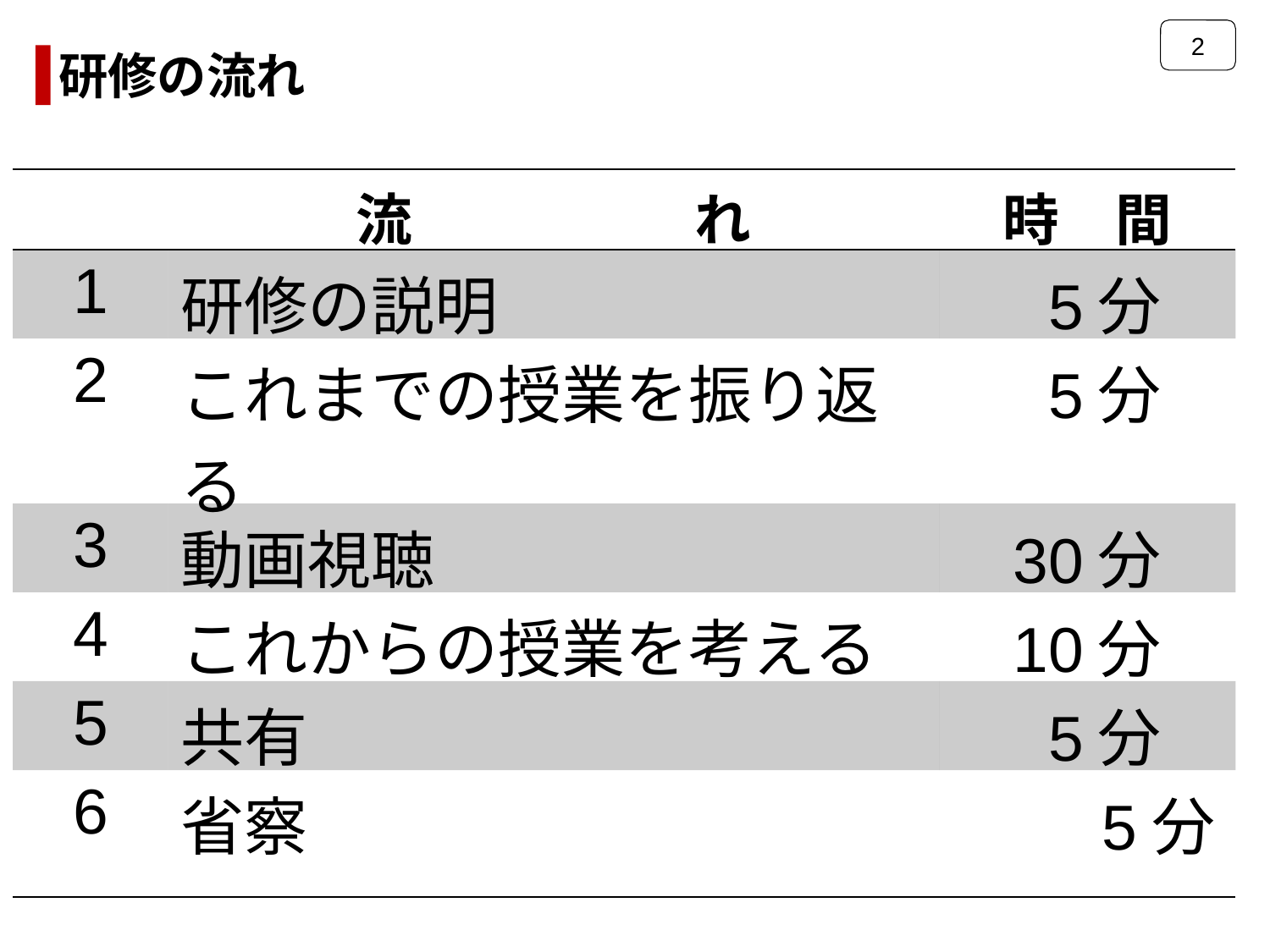

2
研修の流れ

|  | 流　　　　　れ | 時　間 |
| --- | --- | --- |
| 1 | 研修の説明 | 5分 |
| 2 | これまでの授業を振り返る | 5分 |
| 3 | 動画視聴 | 30分 |
| 4 | これからの授業を考える | 10分 |
| 5 | 共有 | 5分 |
| 6 | 省察 | 5分 |